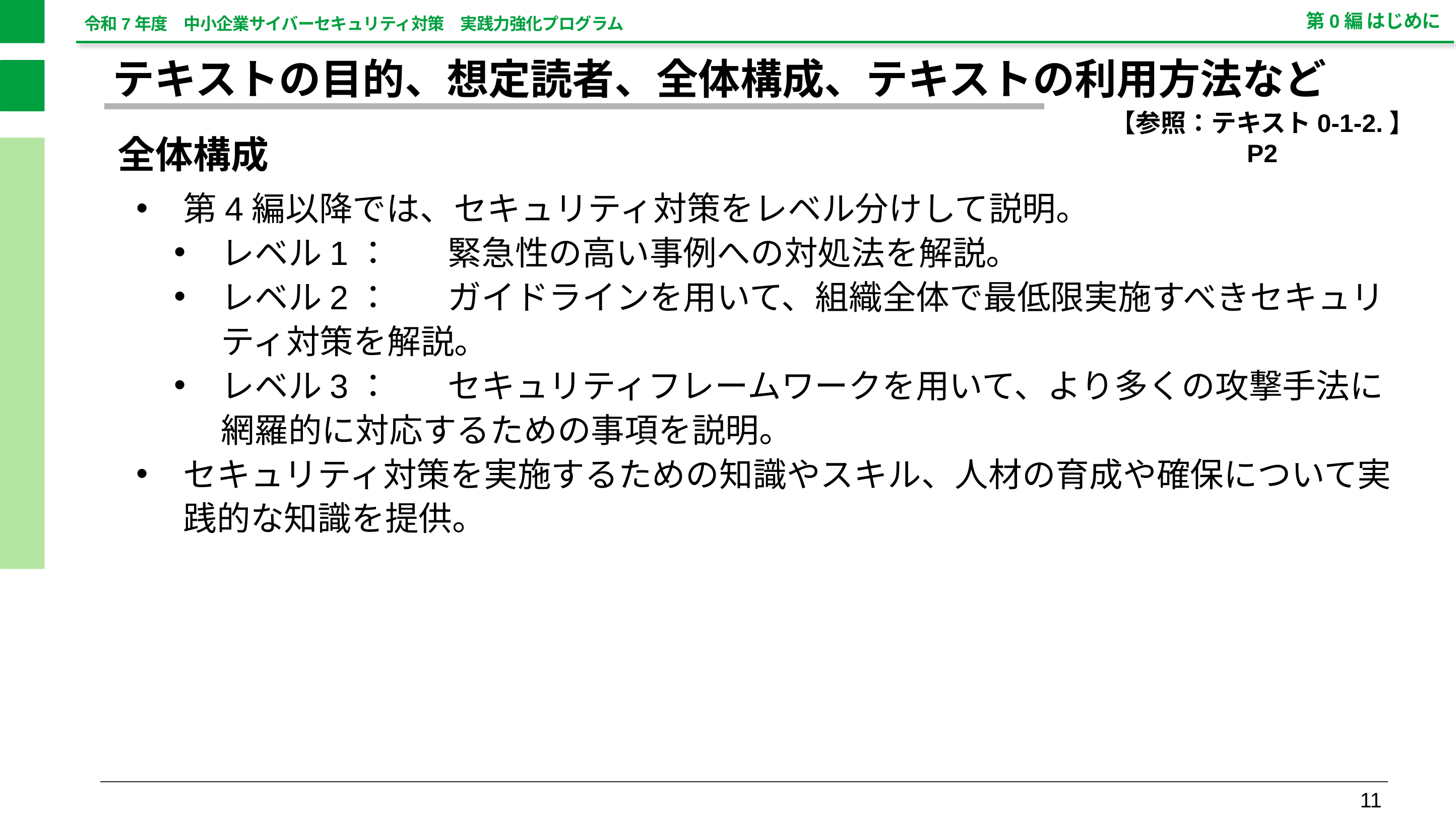

第0編 はじめに
テキストの目的、想定読者、全体構成、テキストの利用方法など
【参照：テキスト0-1-2.】
P2
全体構成
第4編以降では、セキュリティ対策をレベル分けして説明。
レベル1：	緊急性の高い事例への対処法を解説。
レベル2：	ガイドラインを用いて、組織全体で最低限実施すべきセキュリティ対策を解説。
レベル3：	セキュリティフレームワークを用いて、より多くの攻撃手法に網羅的に対応するための事項を説明。
セキュリティ対策を実施するための知識やスキル、人材の育成や確保について実践的な知識を提供。